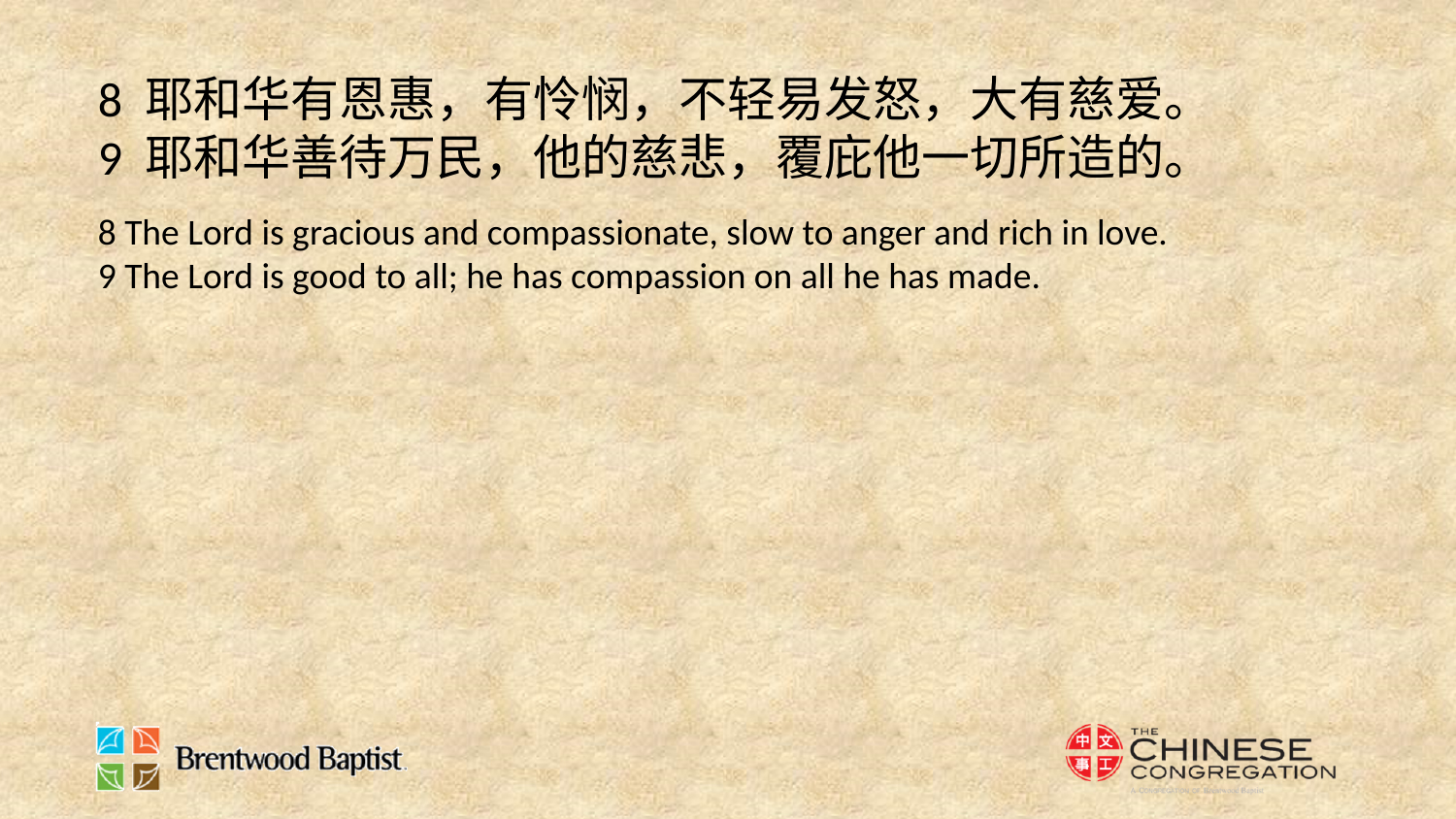

8 耶和华有恩惠，有怜悯，不轻易发怒，大有慈爱。
9 耶和华善待万民，他的慈悲，覆庇他一切所造的。

8 The Lord is gracious and compassionate, slow to anger and rich in love.
9 The Lord is good to all; he has compassion on all he has made.